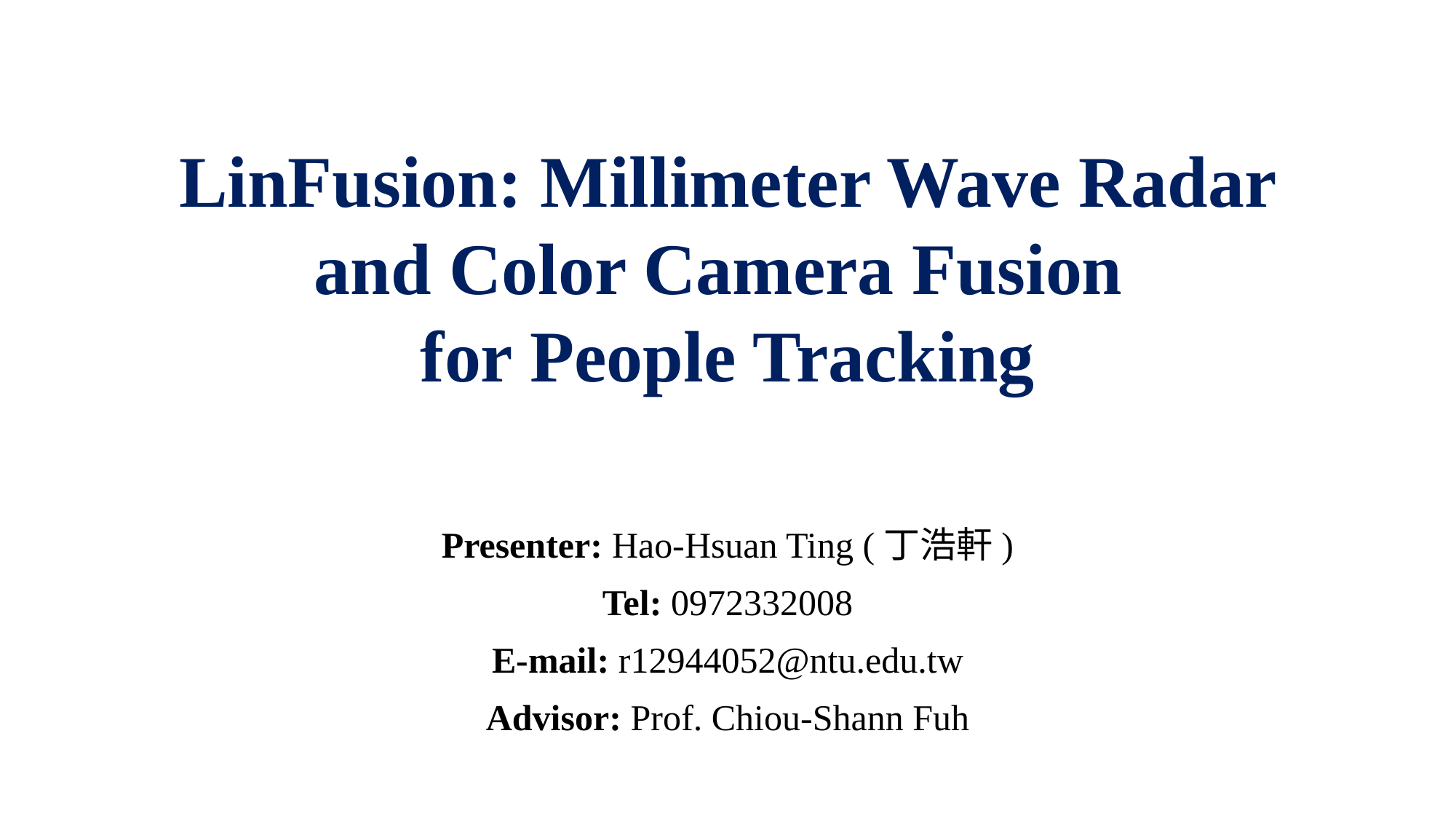

LinFusion: Millimeter Wave Radar and Color Camera Fusion
for People Tracking
Presenter: Hao-Hsuan Ting (丁浩軒)
Tel: 0972332008
E-mail: r12944052@ntu.edu.tw
Advisor: Prof. Chiou-Shann Fuh